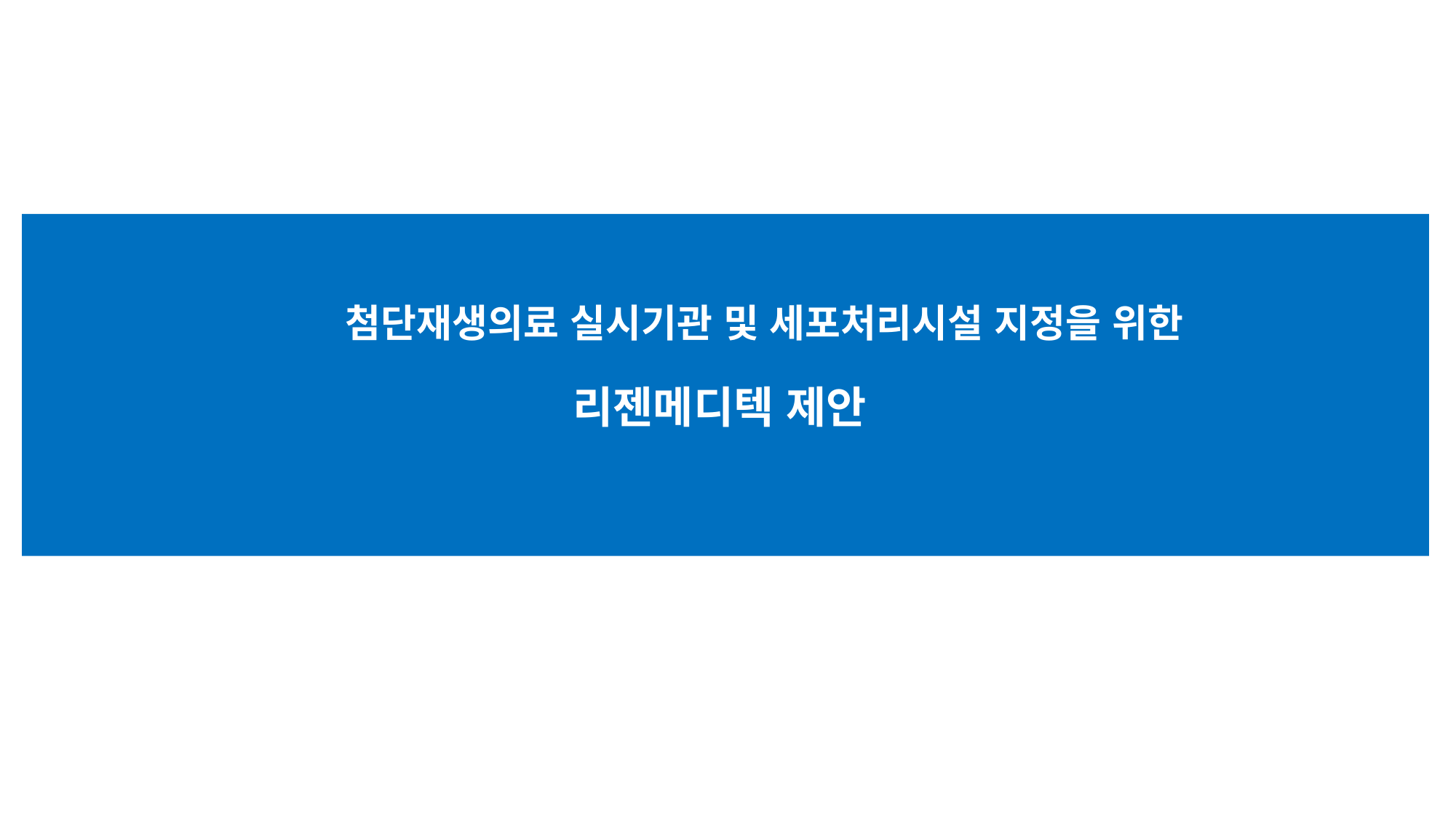

첨단재생의료 실시기관 및 세포처리시설 지정을 위한
# 리젠메디텍 제안